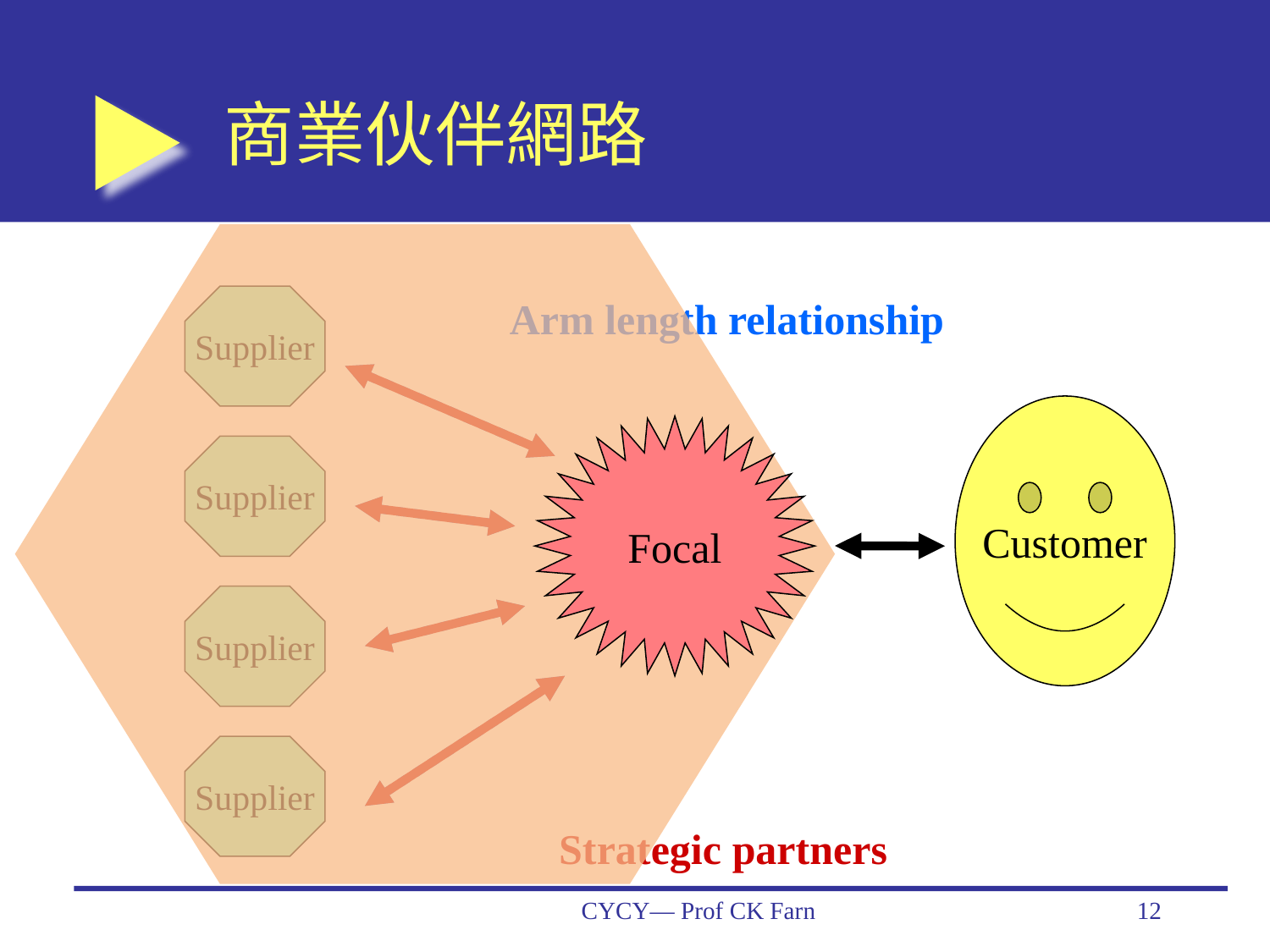

# 商業伙伴網路

Supplier
Arm length relationship

Strategic partners
Customer
Focal
Supplier

Supplier
Supplier
CYCY— Prof CK Farn
12